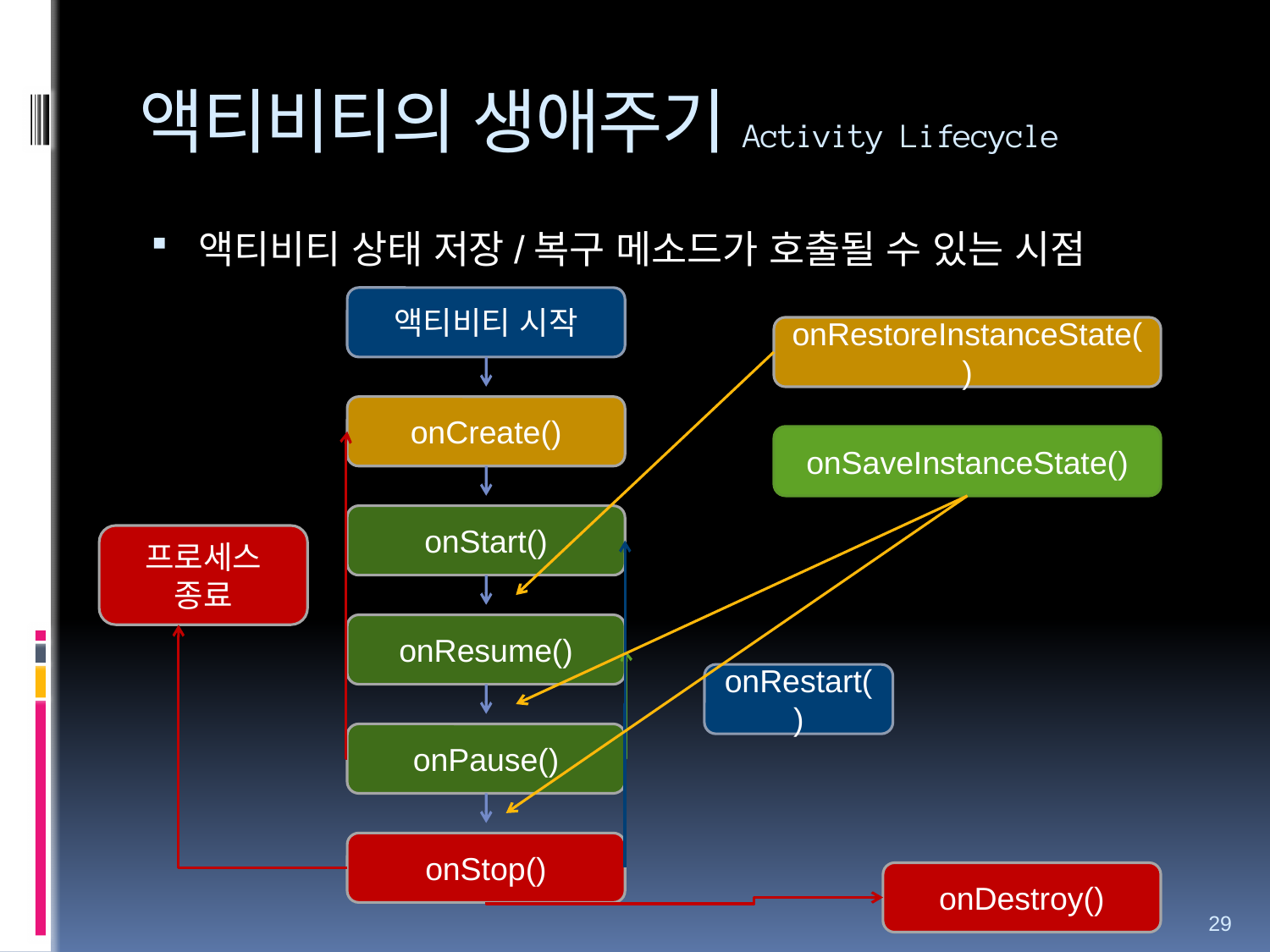

# 액티비티의 생애주기Activity Lifecycle
액티비티 상태 저장/복구 메소드가 호출될 수 있는 시점
액티비티 시작
onRestoreInstanceState()
onCreate()
onSaveInstanceState()
onStart()
프로세스
종료
onResume()
onRestart()
onPause()
onStop()
onDestroy()
29